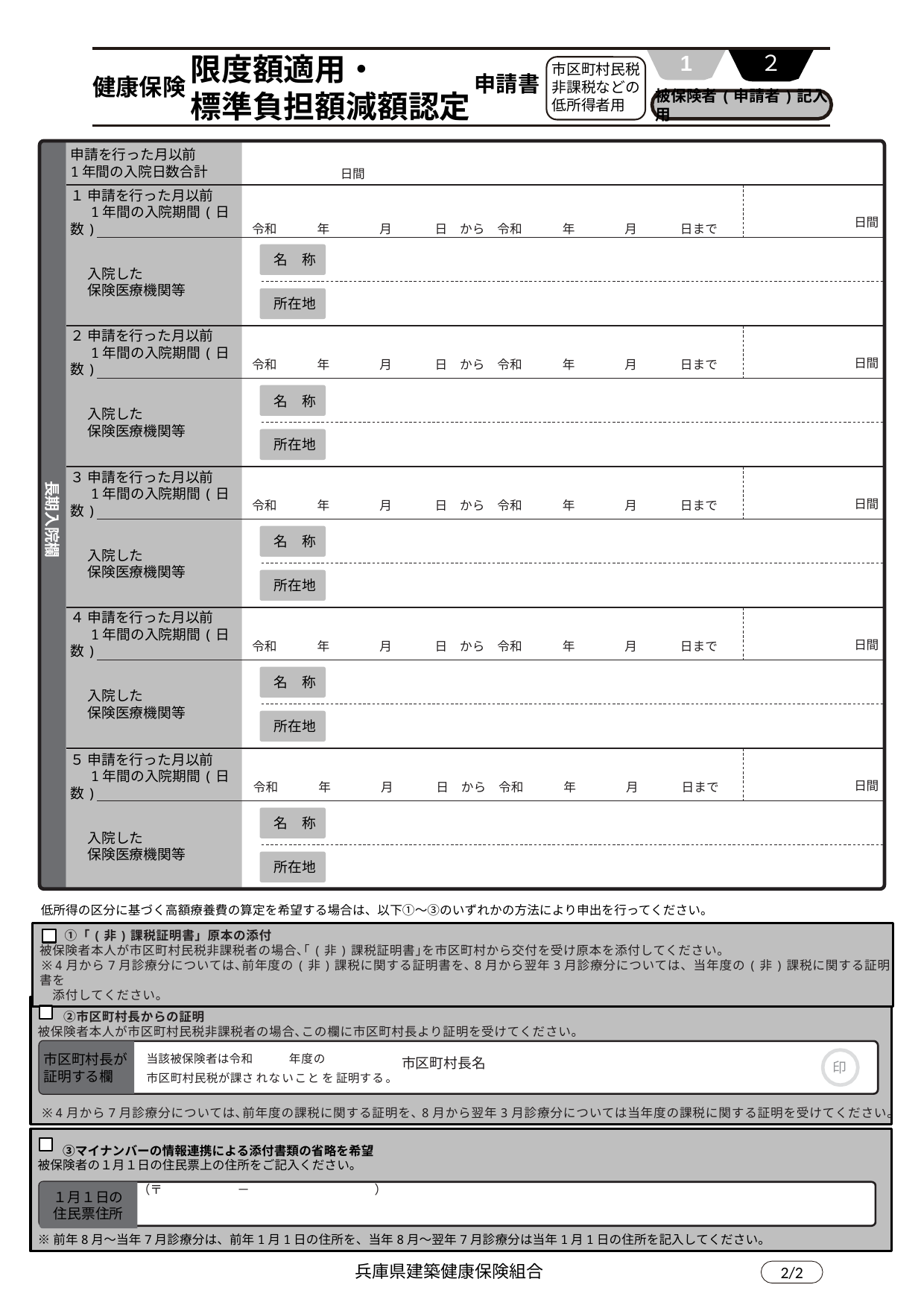

２
1
申請書
健康保険
被保険者(申請者)記入用

限度額適用・
標準負担額減額認定
市区町村民税
非課税などの
低所得者用

長期入院欄

申請を行った月以前
1年間の入院日数合計
日間

１ 申請を行った月以前
　 1年間の入院期間(日数)
令和　　 　年　　　　月　 　　 日　から　令和　　　 年　　　　月　 　　 日まで
日間
　 入院した
　 保険医療機関等

名　称

所在地
２ 申請を行った月以前
　 1年間の入院期間(日数)

令和　　 　年　　　　月　 　　 日　から　令和　　　 年　　　　月　 　　 日まで
日間
　 入院した
　 保険医療機関等

名　称

所在地

３ 申請を行った月以前
　 1年間の入院期間(日数)
令和　　 　年　　　　月　 　　 日　から　令和　　　 年　　　　月　 　　 日まで
日間
　 入院した
　 保険医療機関等

名　称

所在地
４ 申請を行った月以前
　 1年間の入院期間(日数)

令和　　 　年　　　　月　 　　 日　から　令和　　　 年　　　　月　 　　 日まで
日間
　 入院した
　 保険医療機関等

名　称

所在地

５ 申請を行った月以前
　 1年間の入院期間(日数)
令和　　 　年　　　　月　 　　 日　から　令和　　　 年　　　　月　 　　 日まで
日間

　 入院した
　 保険医療機関等
名　称

所在地
低所得の区分に基づく高額療養費の算定を希望する場合は、以下①～③のいずれかの方法により申出を行ってください。
　　①「(非)課税証明書」原本の添付
被保険者本人が市区町村民税非課税者の場合､｢(非)課税証明書｣を市区町村から交付を受け原本を添付してください。
※4月から7月診療分については､前年度の(非)課税に関する証明書を､8月から翌年3月診療分については、当年度の(非)課税に関する証明書を
　添付してください。

　　②市区町村長からの証明
被保険者本人が市区町村民税非課税者の場合､この欄に市区町村長より証明を受けてください。

 ※4月から7月診療分については､前年度の課税に関する証明を､8月から翌年3月診療分については当年度の課税に関する証明を受けてください。

市区町村長が
証明する欄
当該被保険者は令和	年度の
市区町村民税が課されないことを証明する。

市区町村長名
印

　　③マイナンバーの情報連携による添付書類の省略を希望
被保険者の１月１日の住民票上の住所をご記入ください。

※前年8月～当年7月診療分は、前年1月1日の住所を、当年8月～翌年7月診療分は当年1月1日の住所を記入してください。

１月１日の
住民票住所
（〒　　　　　　－　　　　　　　　　　）
兵庫県建築健康保険組合
2/2